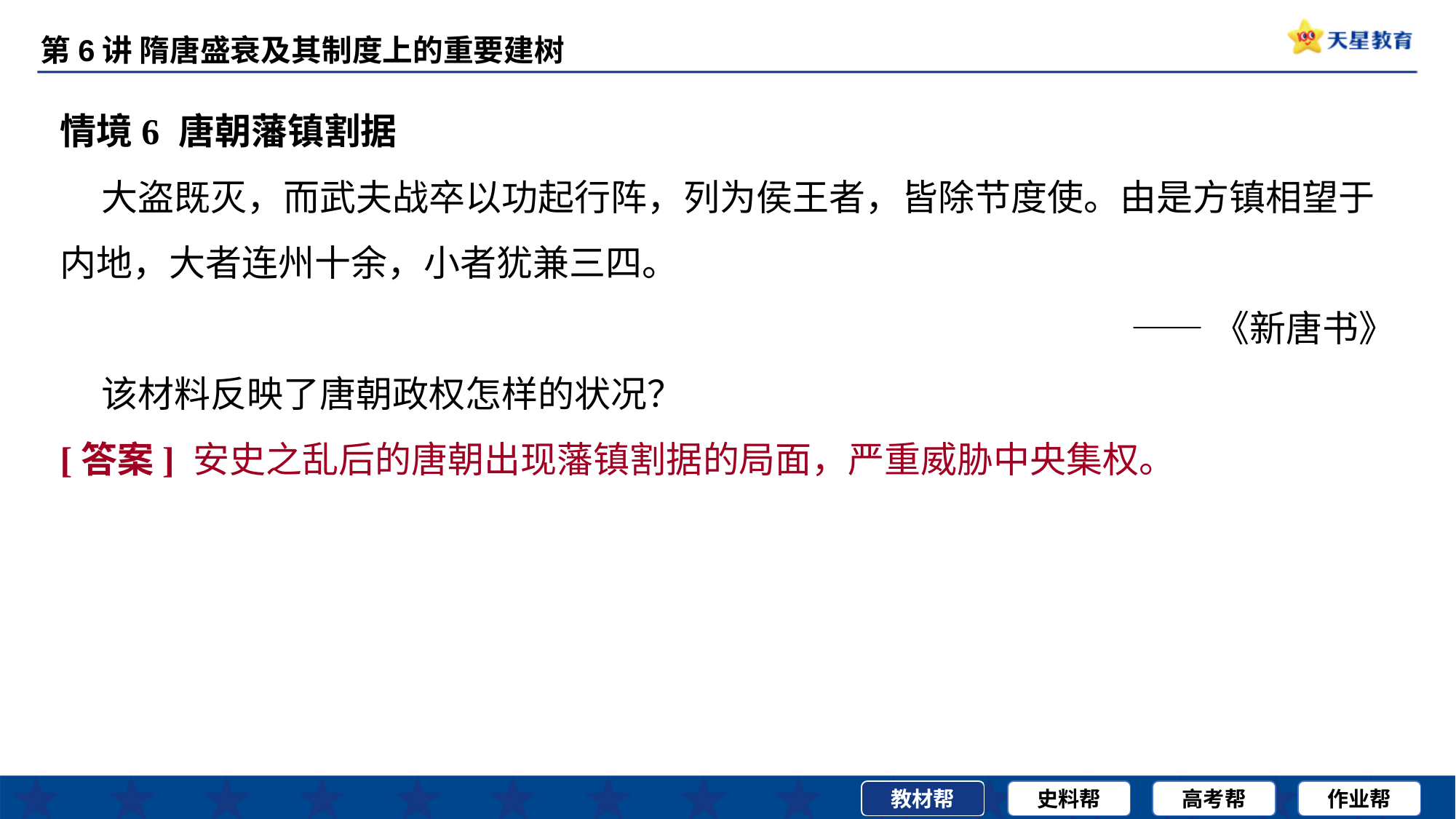

情境6 唐朝藩镇割据
    大盗既灭，而武夫战卒以功起行阵，列为侯王者，皆除节度使。由是方镇相望于内地，大者连州十余，小者犹兼三四。
——《新唐书》
    该材料反映了唐朝政权怎样的状况？
[答案] 安史之乱后的唐朝出现藩镇割据的局面，严重威胁中央集权。